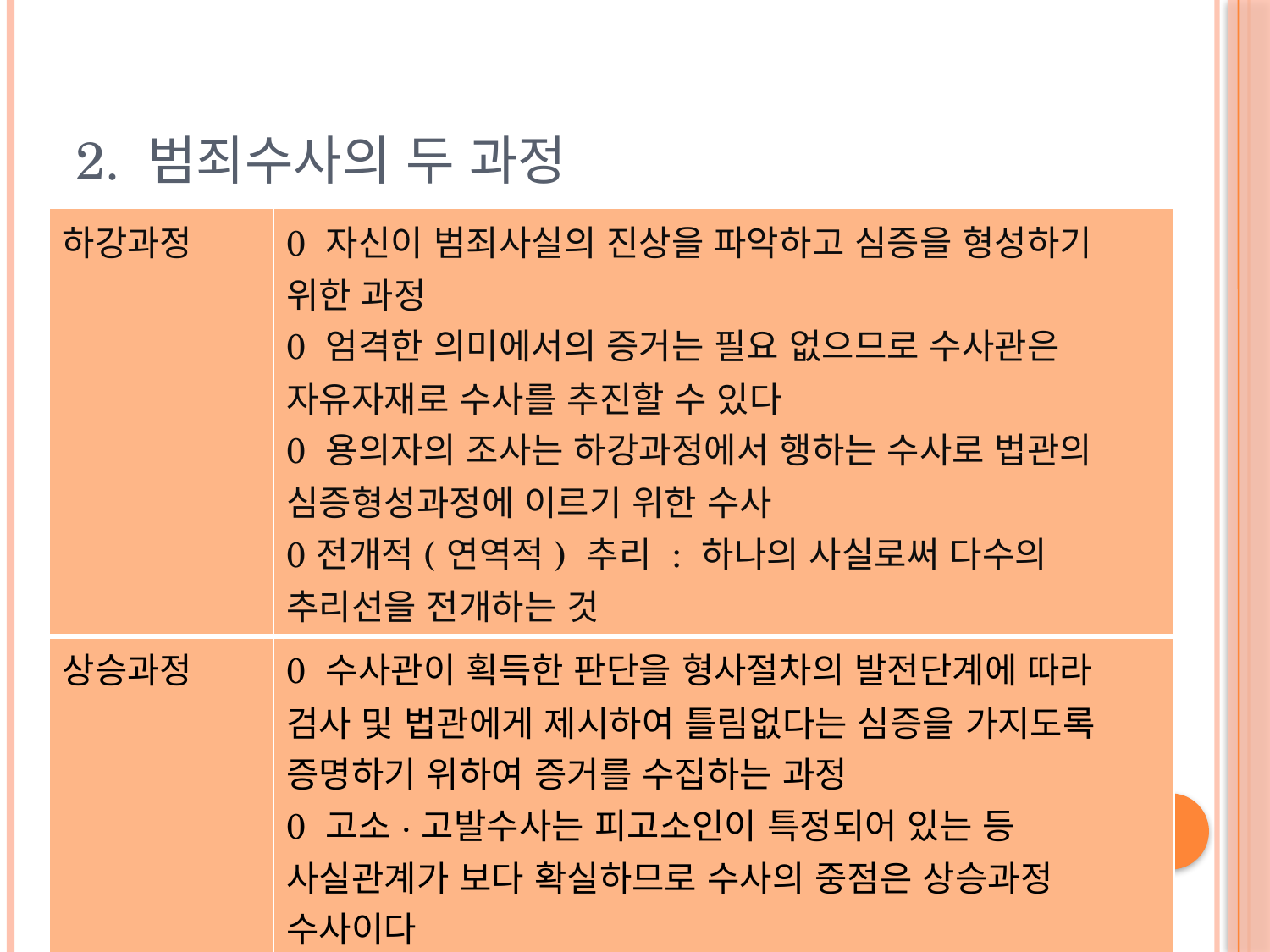

# 2. 범죄수사의 두 과정
| 하강과정 | 0 자신이 범죄사실의 진상을 파악하고 심증을 형성하기 위한 과정 0 엄격한 의미에서의 증거는 필요 없으므로 수사관은 자유자재로 수사를 추진할 수 있다 0 용의자의 조사는 하강과정에서 행하는 수사로 법관의 심증형성과정에 이르기 위한 수사 0전개적(연역적) 추리 : 하나의 사실로써 다수의 추리선을 전개하는 것 |
| --- | --- |
| 상승과정 | 0 수사관이 획득한 판단을 형사절차의 발전단계에 따라 검사 및 법관에게 제시하여 틀림없다는 심증을 가지도록 증명하기 위하여 증거를 수집하는 과정 0 고소·고발수사는 피고소인이 특정되어 있는 등 사실관계가 보다 확실하므로 수사의 중점은 상승과정 수사이다 0 현행범인의 수사는 증거가 확실하여 바로 피의자로 입건되므로 상승과정의 수사만이 행하여 진다 0 집중적(귀납적) 추리 : 다수의 사실로써 하나의 사실을 추론하는 것 |